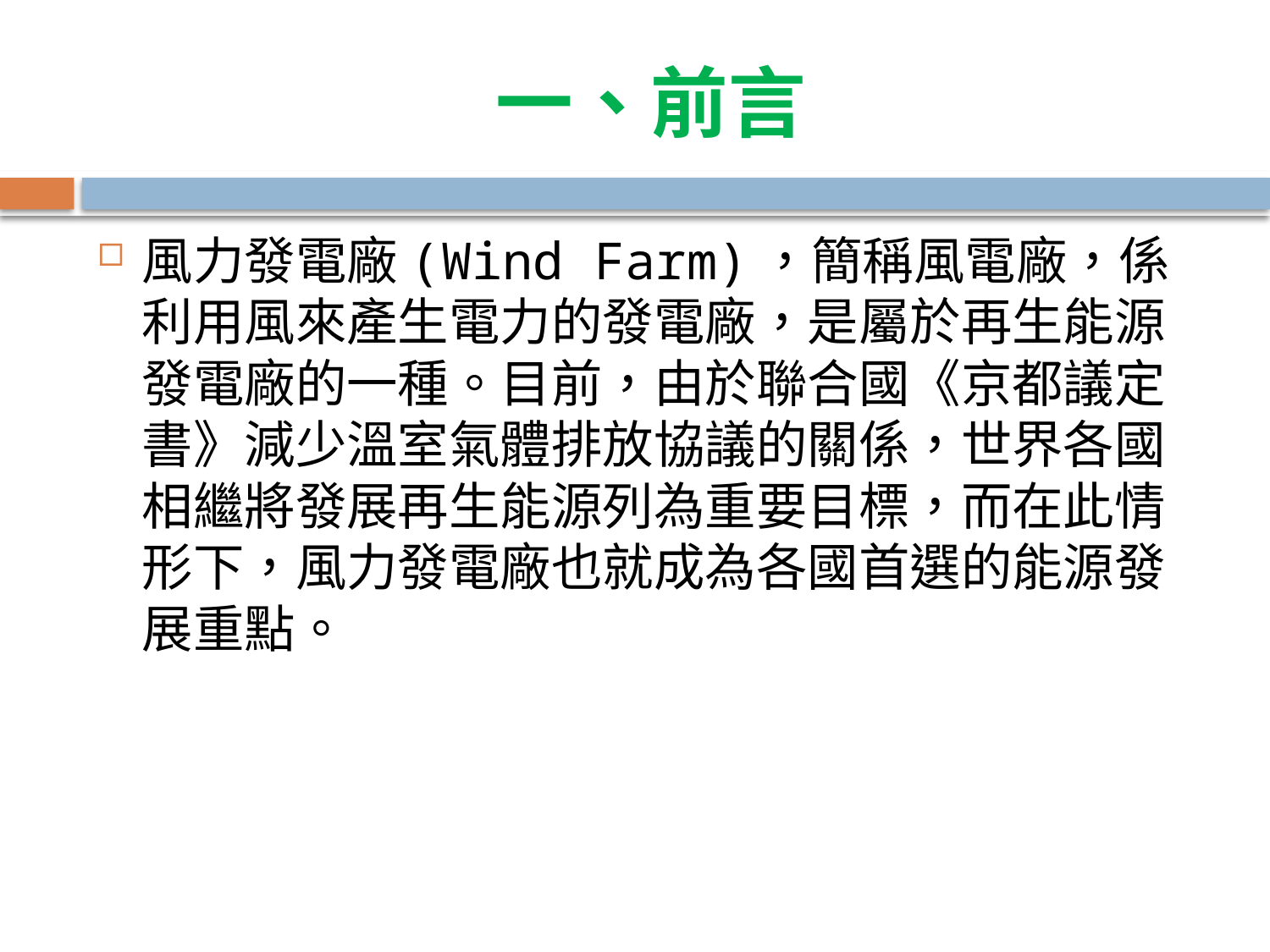

# 一、前言
風力發電廠(Wind Farm)，簡稱風電廠，係利用風來產生電力的發電廠，是屬於再生能源發電廠的一種。目前，由於聯合國《京都議定書》減少溫室氣體排放協議的關係，世界各國相繼將發展再生能源列為重要目標，而在此情形下，風力發電廠也就成為各國首選的能源發展重點。